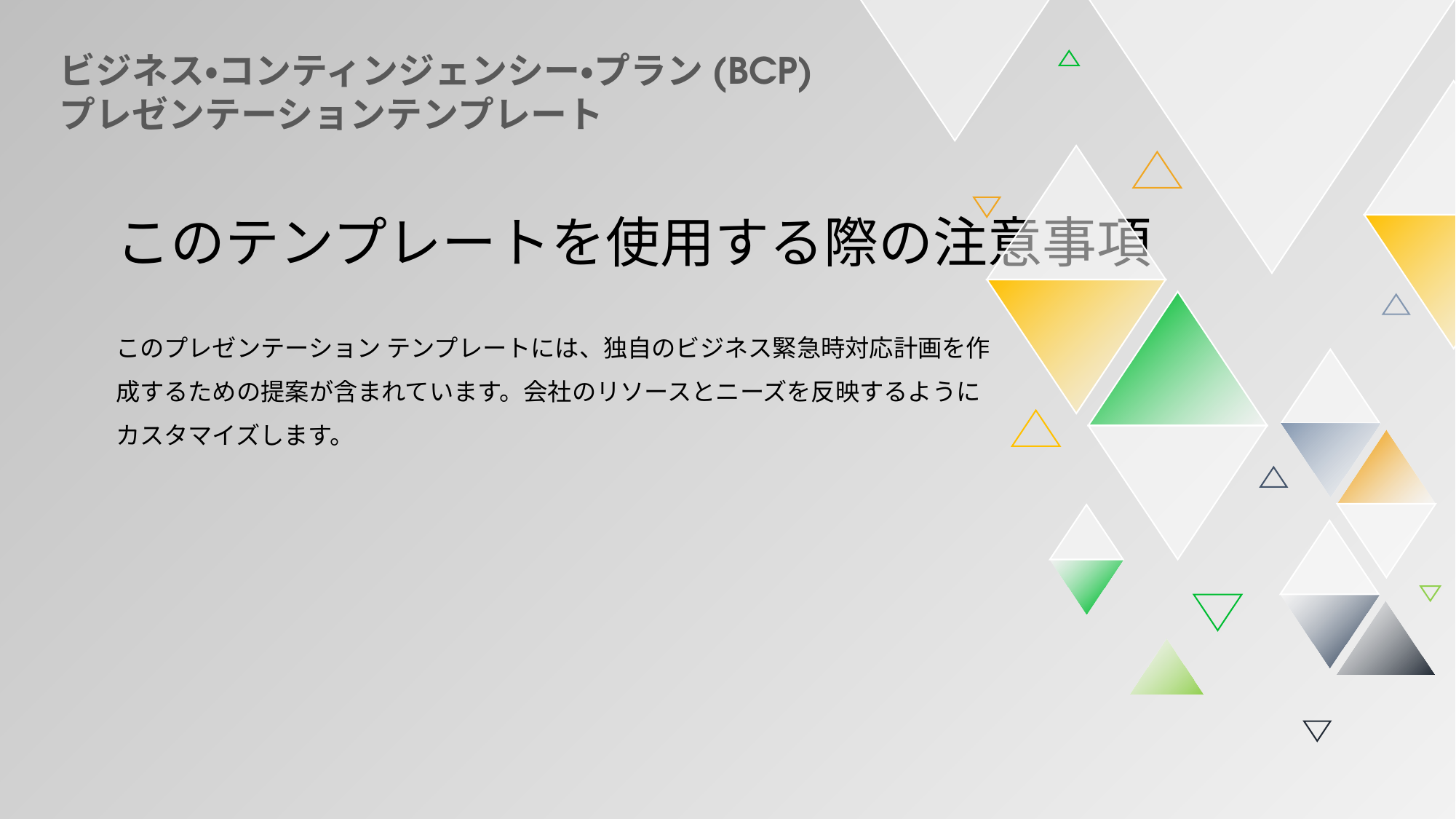

ビジネス・コンティンジェンシー・プラン(BCP)
プレゼンテーションテンプレート
このテンプレートを使用する際の注意事項
このプレゼンテーション テンプレートには、独自のビジネス緊急時対応計画を作成するための提案が含まれています。会社のリソースとニーズを反映するようにカスタマイズします。